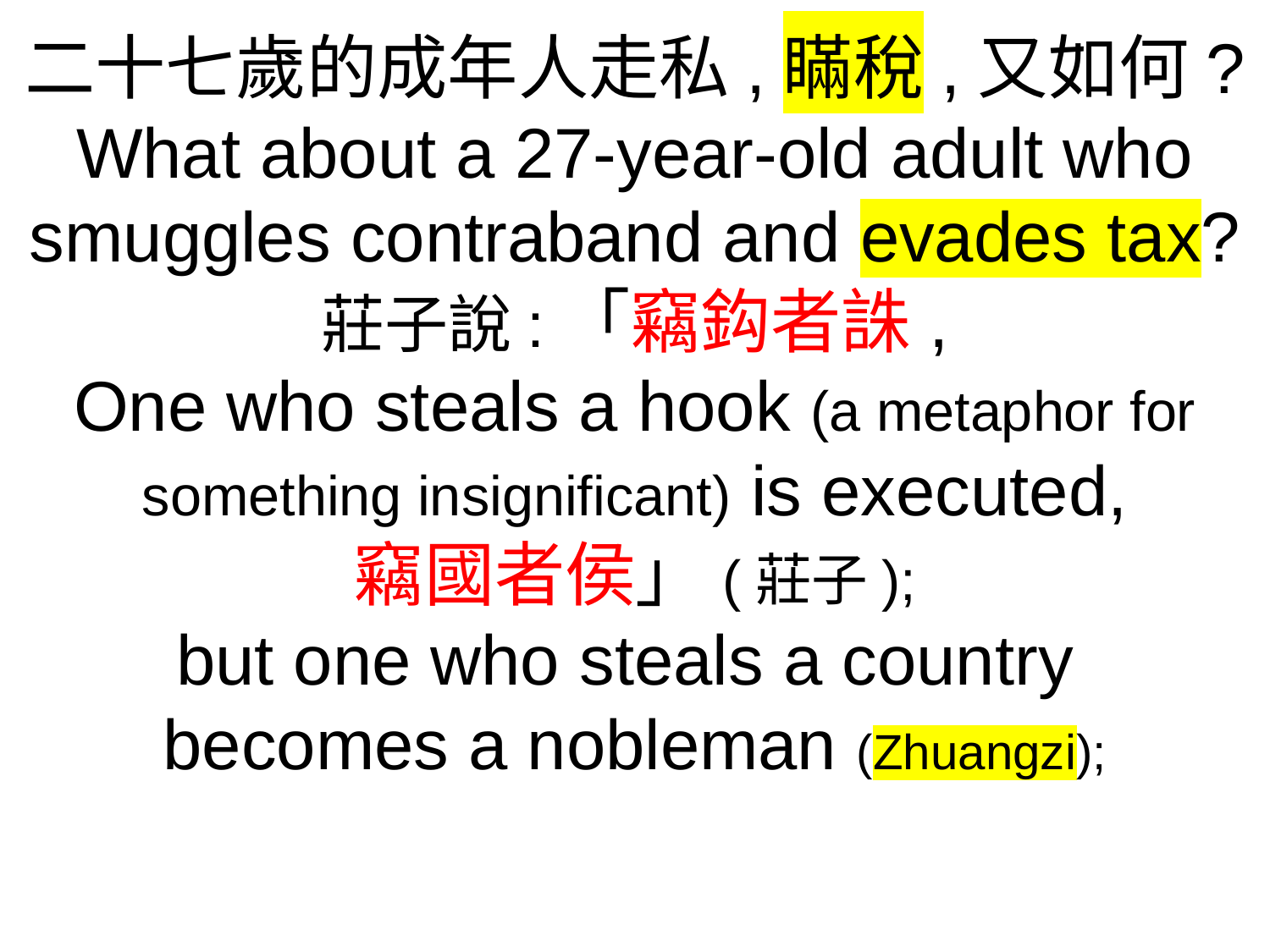

二十七歲的成年人走私,瞞稅,又如何?
What about a 27-year-old adult who smuggles contraband and evades tax?
莊子說:「竊鈎者誅,
One who steals a hook (a metaphor for something insignificant) is executed,
竊國者侯」(莊子);
but one who steals a country
becomes a nobleman (Zhuangzi);